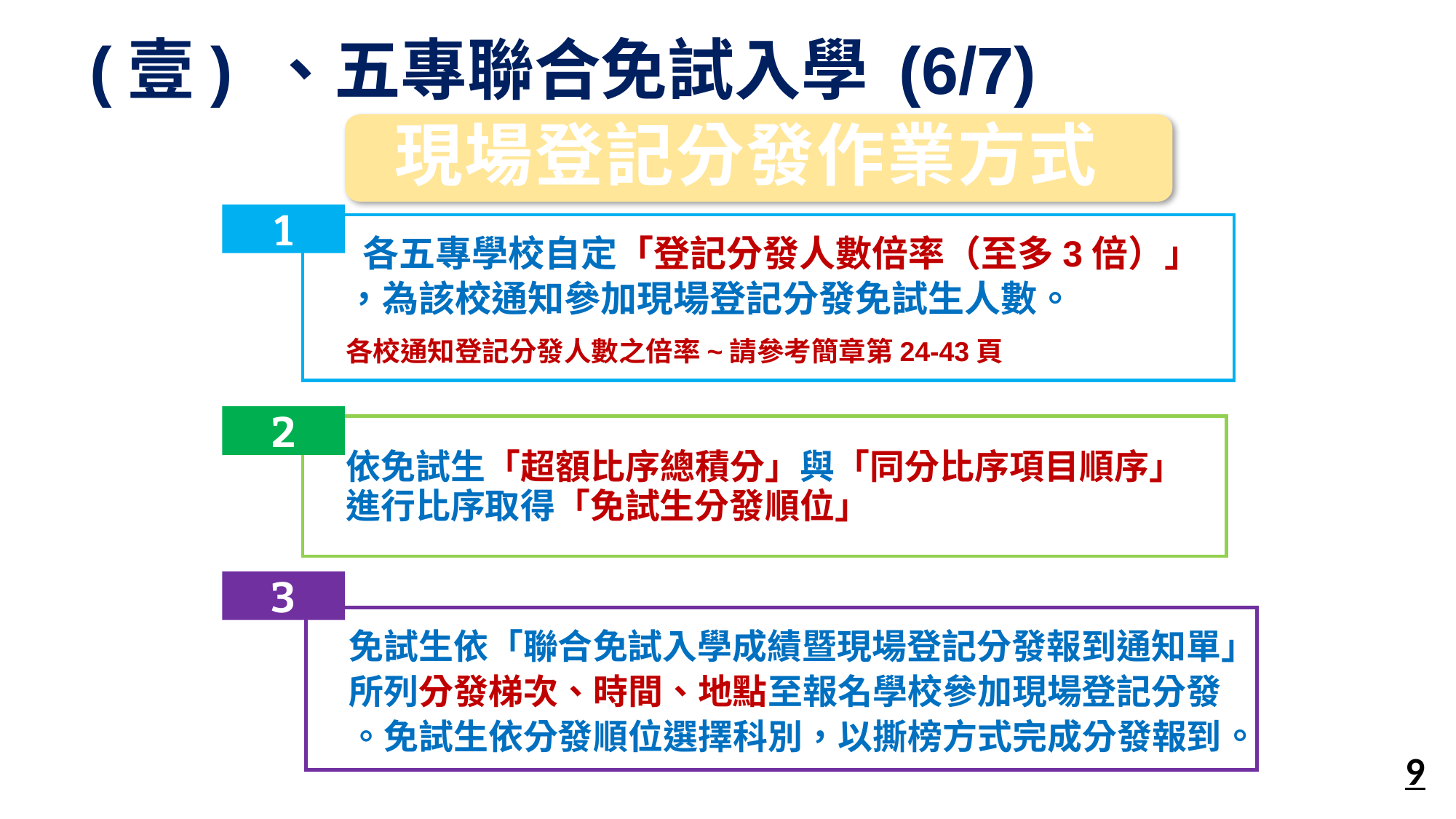

(壹) 、五專聯合免試入學 (6/7)
現場登記分發作業方式
1
 各五專學校自定「登記分發人數倍率（至多3倍）」
，為該校通知參加現場登記分發免試生人數。
各校通知登記分發人數之倍率~請參考簡章第24-43頁
2
依免試生「超額比序總積分」與「同分比序項目順序」
進行比序取得「免試生分發順位」
3
免試生依「聯合免試入學成績暨現場登記分發報到通知單」
所列分發梯次、時間、地點至報名學校參加現場登記分發
。免試生依分發順位選擇科別，以撕榜方式完成分發報到。

9